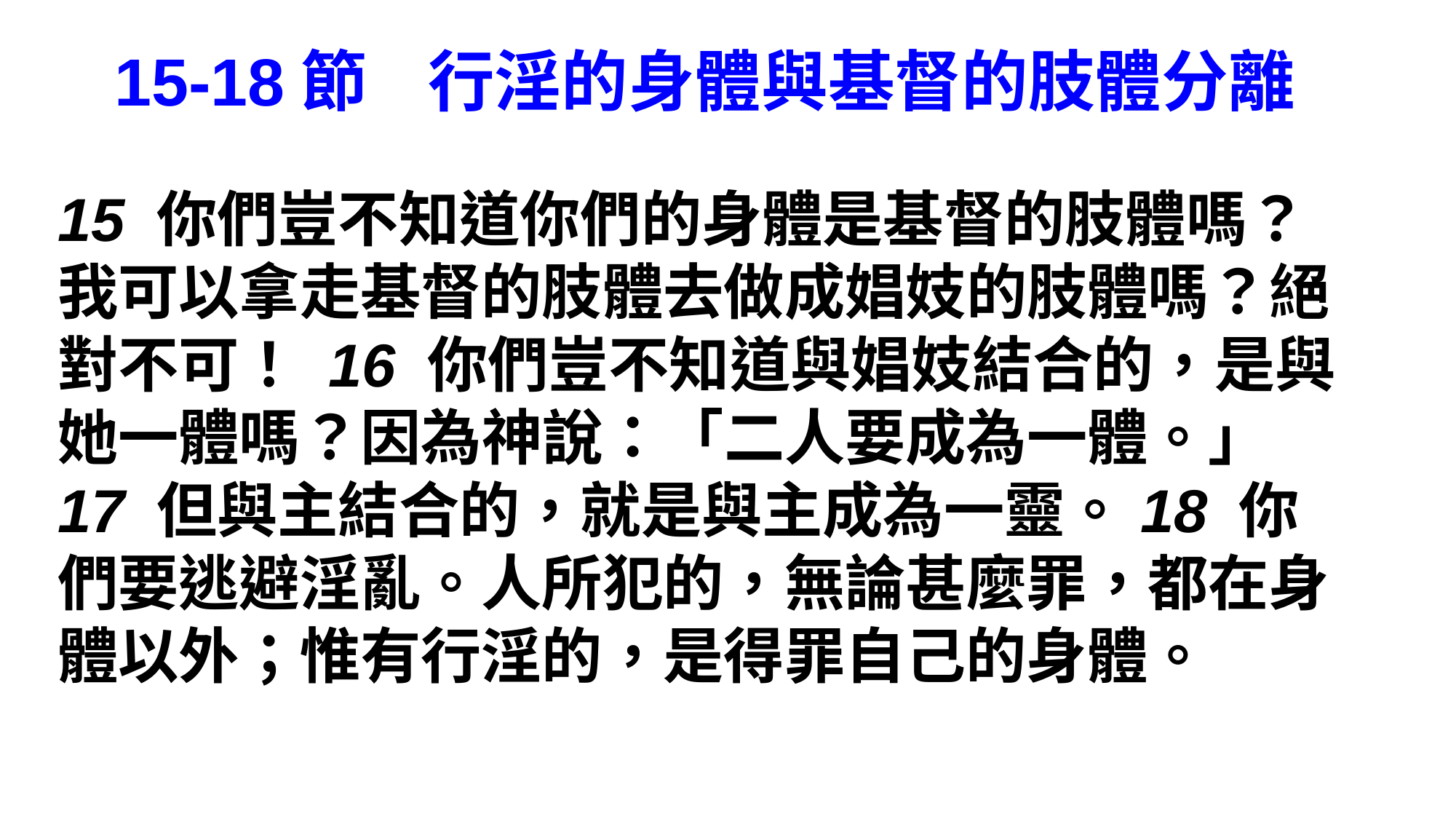

15-18節    行淫的身體與基督的肢體分離
15 你們豈不知道你們的身體是基督的肢體嗎？我可以拿走基督的肢體去做成娼妓的肢體嗎？絕對不可！ 16 你們豈不知道與娼妓結合的，是與她一體嗎？因為神說：「二人要成為一體。」 17 但與主結合的，就是與主成為一靈。18 你們要逃避淫亂。人所犯的，無論甚麼罪，都在身體以外；惟有行淫的，是得罪自己的身體。